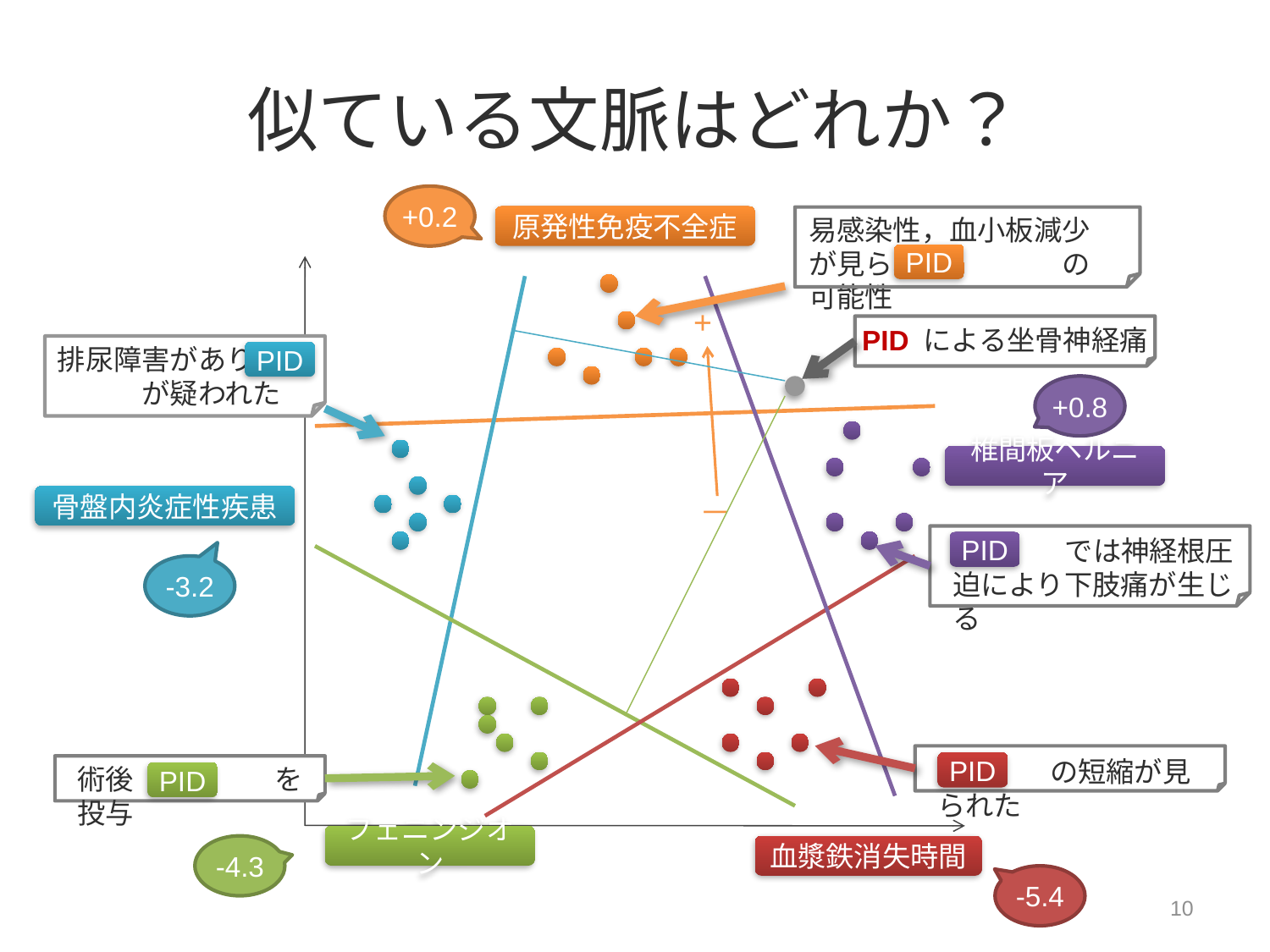

# 似ている文脈はどれか？
+0.2
原発性免疫不全症
易感染性，血小板減少が見られ　　　　　の可能性

PID

+

PID による坐骨神経痛

排尿障害があり　　　　　が疑われた
PID

+0.8
椎間板ヘルニア
骨盤内炎症性疾患
－

　　　　では神経根圧迫により下肢痛が生じる
PID
-3.2

　　　　の短縮が見られた
PID

術後　　　　　を投与
PID
フェニンジオン
-4.3
血漿鉄消失時間
-5.4
10